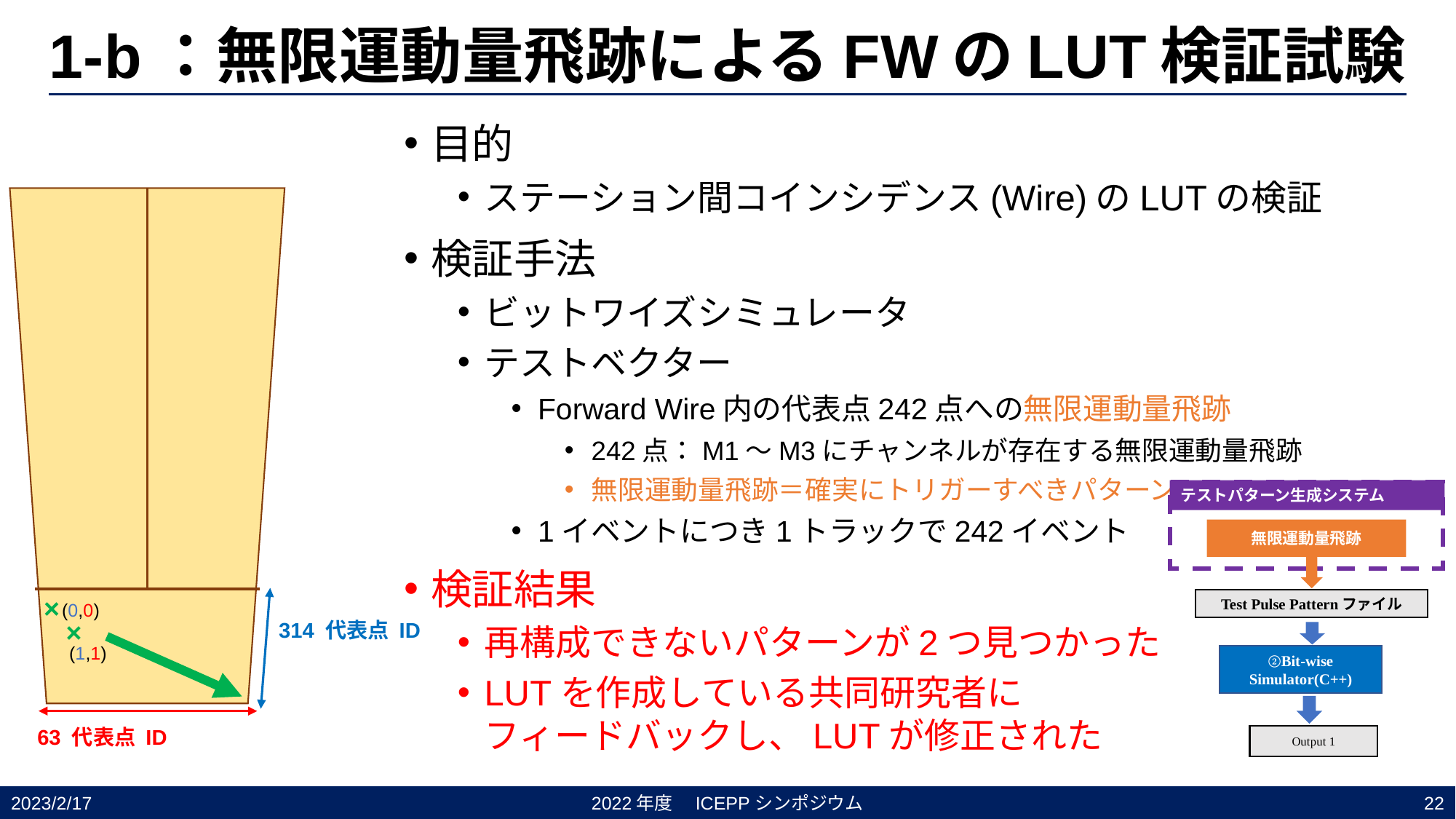

# 1-b：無限運動量飛跡によるFWのLUT検証試験
目的
ステーション間コインシデンス(Wire)のLUTの検証
検証手法
ビットワイズシミュレータ
テストベクター
Forward Wire内の代表点242点への無限運動量飛跡
242点：M1〜M3にチャンネルが存在する無限運動量飛跡
無限運動量飛跡＝確実にトリガーすべきパターン
1イベントにつき1トラックで242イベント
検証結果
再構成できないパターンが2つ見つかった
LUTを作成している共同研究者に
フィードバックし、LUTが修正された

314 代表点 ID
×
(0,0)
×
(1,1)
63 代表点 ID
テストパターン生成システム

無限運動量飛跡
Test Pulse Patternファイル
②Bit-wise Simulator(C++)

Output 1

2023/2/17
2022年度　ICEPPシンポジウム
22